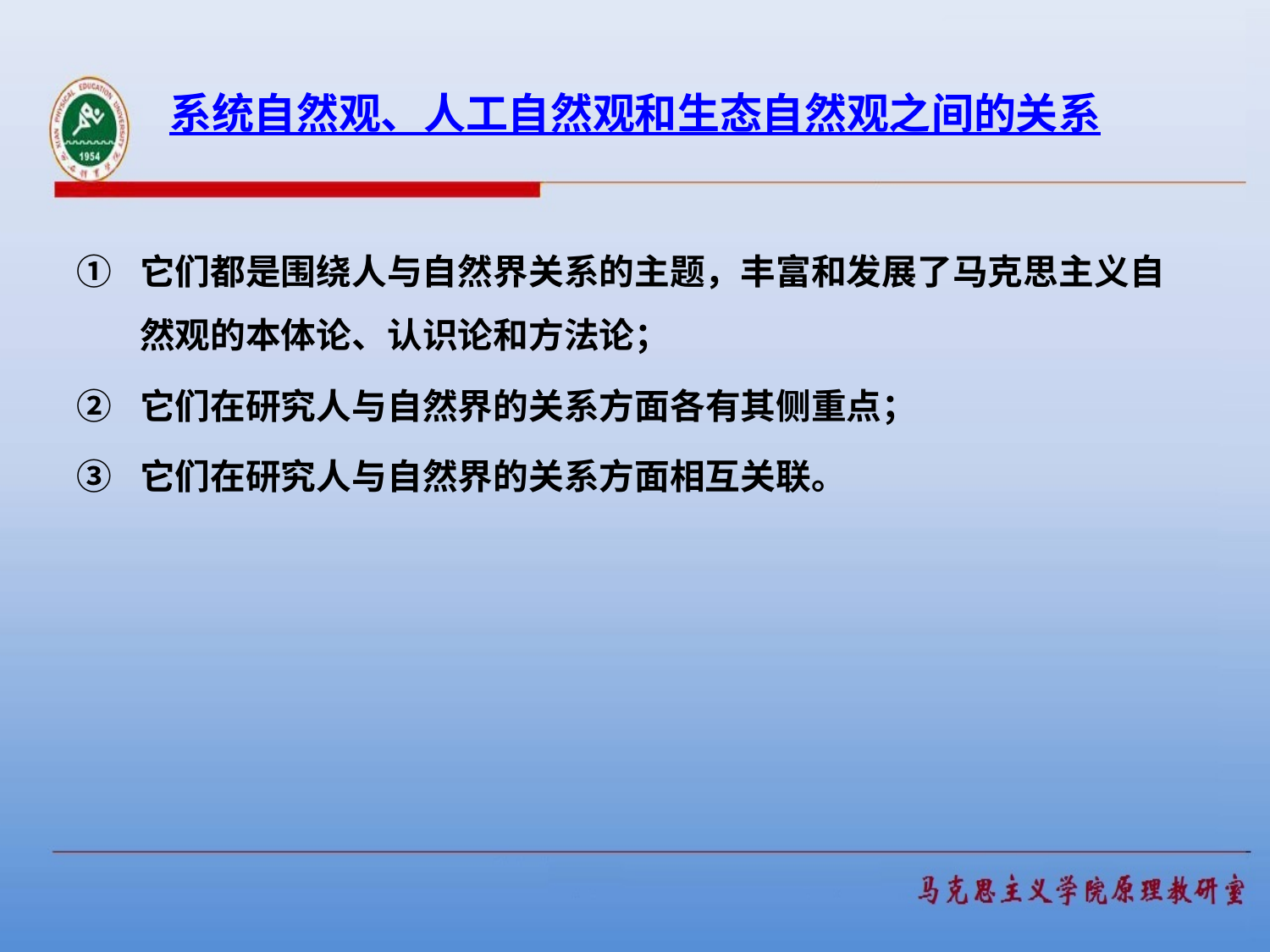

# 系统自然观、人工自然观和生态自然观之间的关系
它们都是围绕人与自然界关系的主题，丰富和发展了马克思主义自然观的本体论、认识论和方法论；
它们在研究人与自然界的关系方面各有其侧重点；
它们在研究人与自然界的关系方面相互关联。